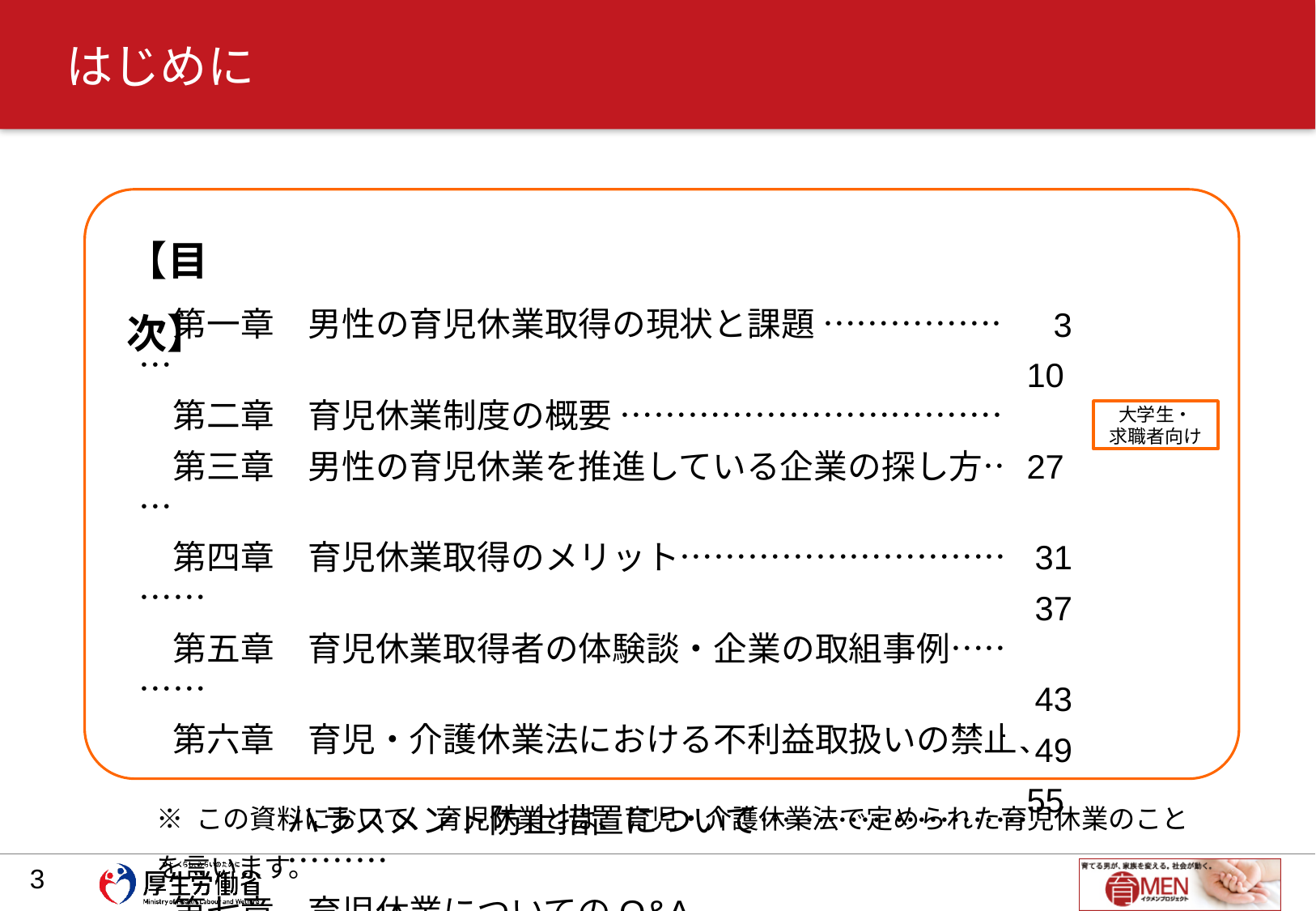

# はじめに

【目次】
　第一章　男性の育児休業取得の現状と課題 …………………
　第二章　育児休業制度の概要 ………………………………
　第三章　男性の育児休業を推進している企業の探し方………
　第四章　育児休業取得のメリット………………………………
　第五章　育児休業取得者の体験談・企業の取組事例…………
　第六章　育児・介護休業法における不利益取扱いの禁止、
ハラスメント防止措置について……………………………
　第七章　育児休業についてのQ&A ……………………………
　第八章　みんなで考えてみよう …………………………………

  3
10
27
31
37
43
49
55
大学生・
求職者向け
※ この資料において、育児休業とは、育児・介護休業法で定められた育児休業のことを言います。
3